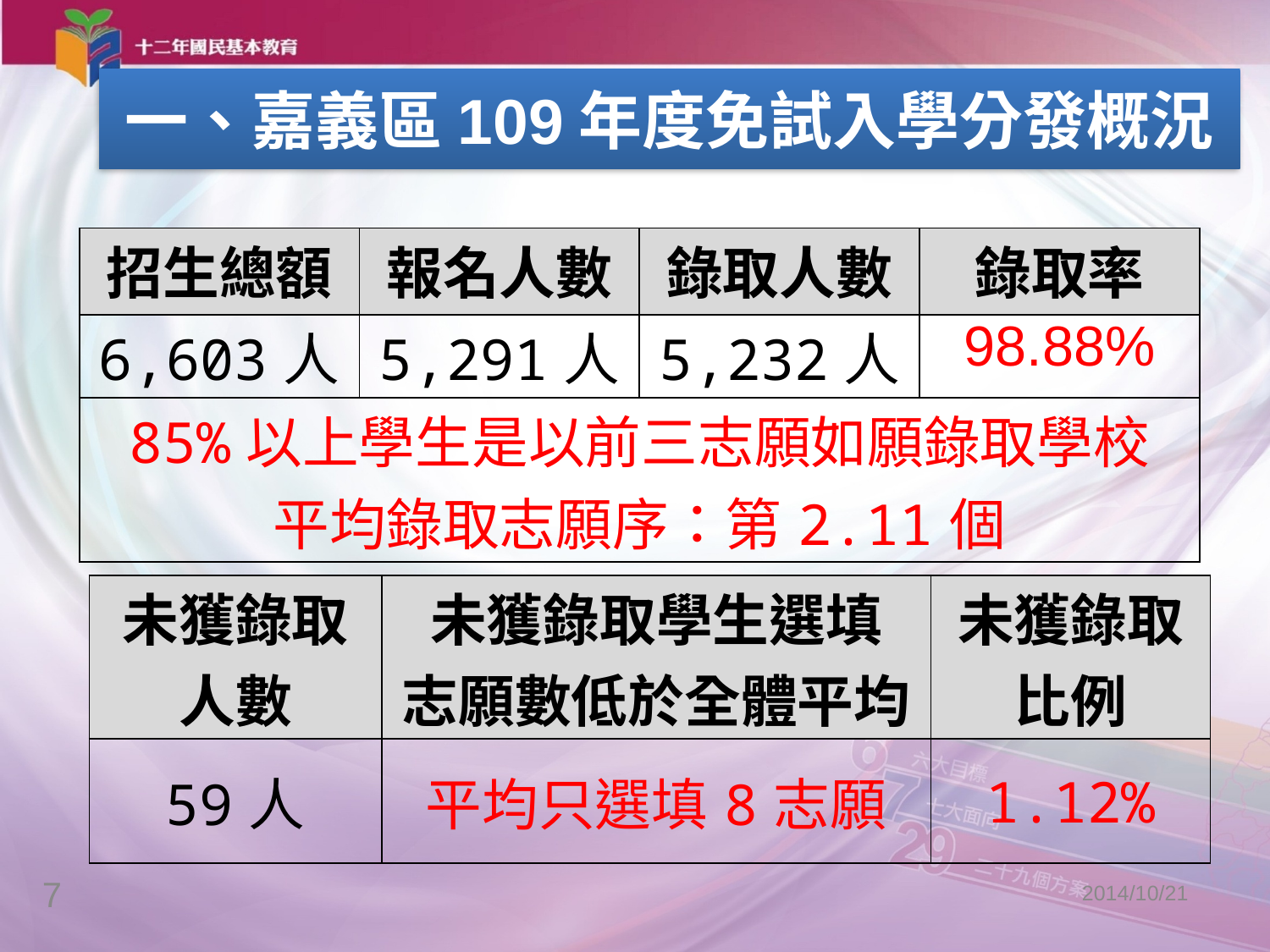

一、嘉義區109年度免試入學分發概況
| 招生總額 | 報名人數 | 錄取人數 | 錄取率 |
| --- | --- | --- | --- |
| 6,603人 | 5,291人 | 5,232人 | 98.88% |
| 85%以上學生是以前三志願如願錄取學校 平均錄取志願序：第2.11個 |  |  |  |
| 未獲錄取 人數 | 未獲錄取學生選填 志願數低於全體平均 | 未獲錄取比例 |
| --- | --- | --- |
| 59人 | 平均只選填8志願 | 1.12% |
2014/10/21
7